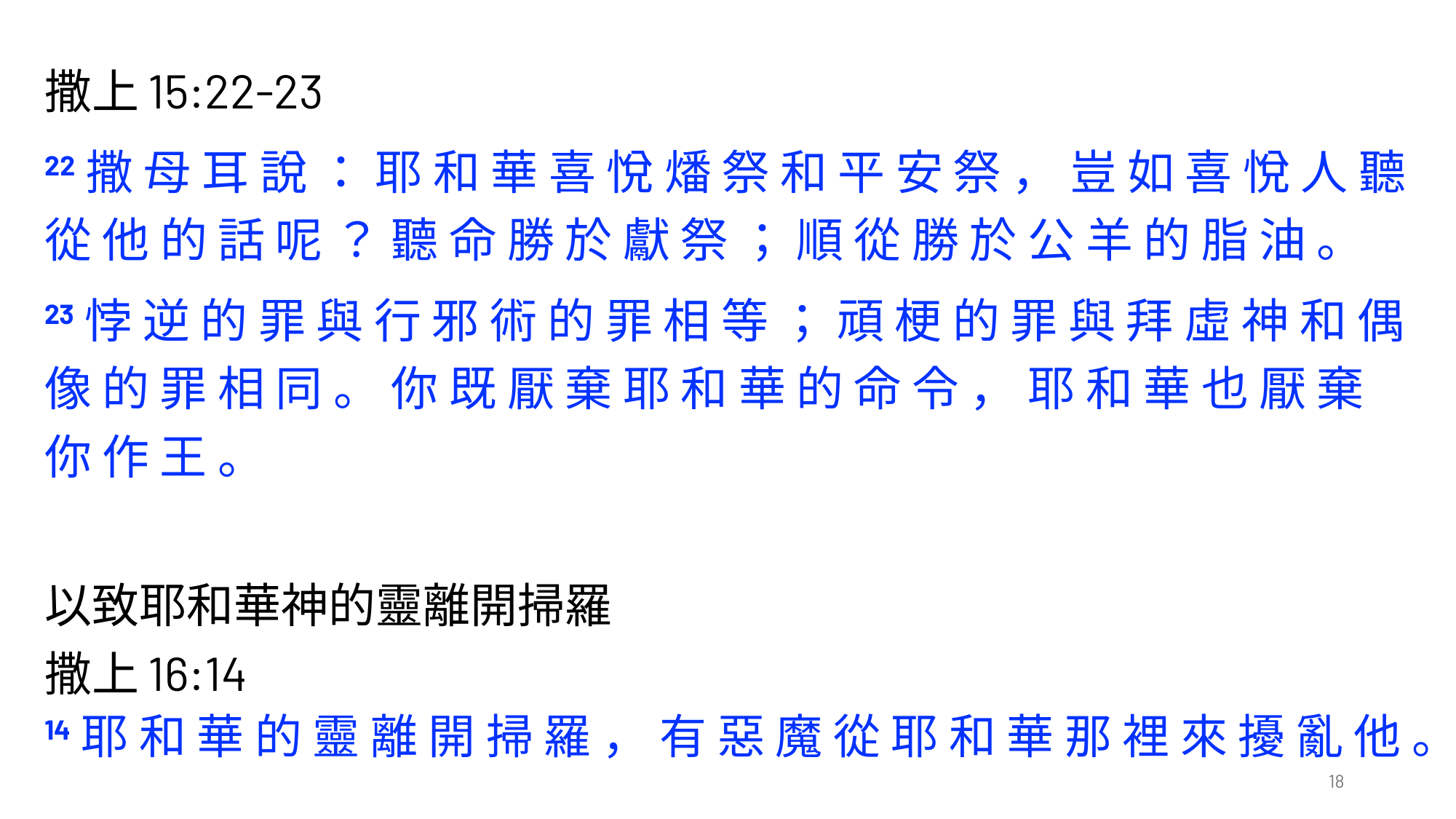

撒上15:22-23
22 撒 母 耳 說 ： 耶 和 華 喜 悅 燔 祭 和 平 安 祭 ， 豈 如 喜 悅 人 聽 從 他 的 話 呢 ？ 聽 命 勝 於 獻 祭 ； 順 從 勝 於 公 羊 的 脂 油 。
23 悖 逆 的 罪 與 行 邪 術 的 罪 相 等 ； 頑 梗 的 罪 與 拜 虛 神 和 偶 像 的 罪 相 同 。 你 既 厭 棄 耶 和 華 的 命 令 ， 耶 和 華 也 厭 棄 你 作 王 。

以致耶和華神的靈離開掃羅
撒上16:14
14 耶 和 華 的 靈 離 開 掃 羅 ， 有 惡 魔 從 耶 和 華 那 裡 來 擾 亂 他 。

18